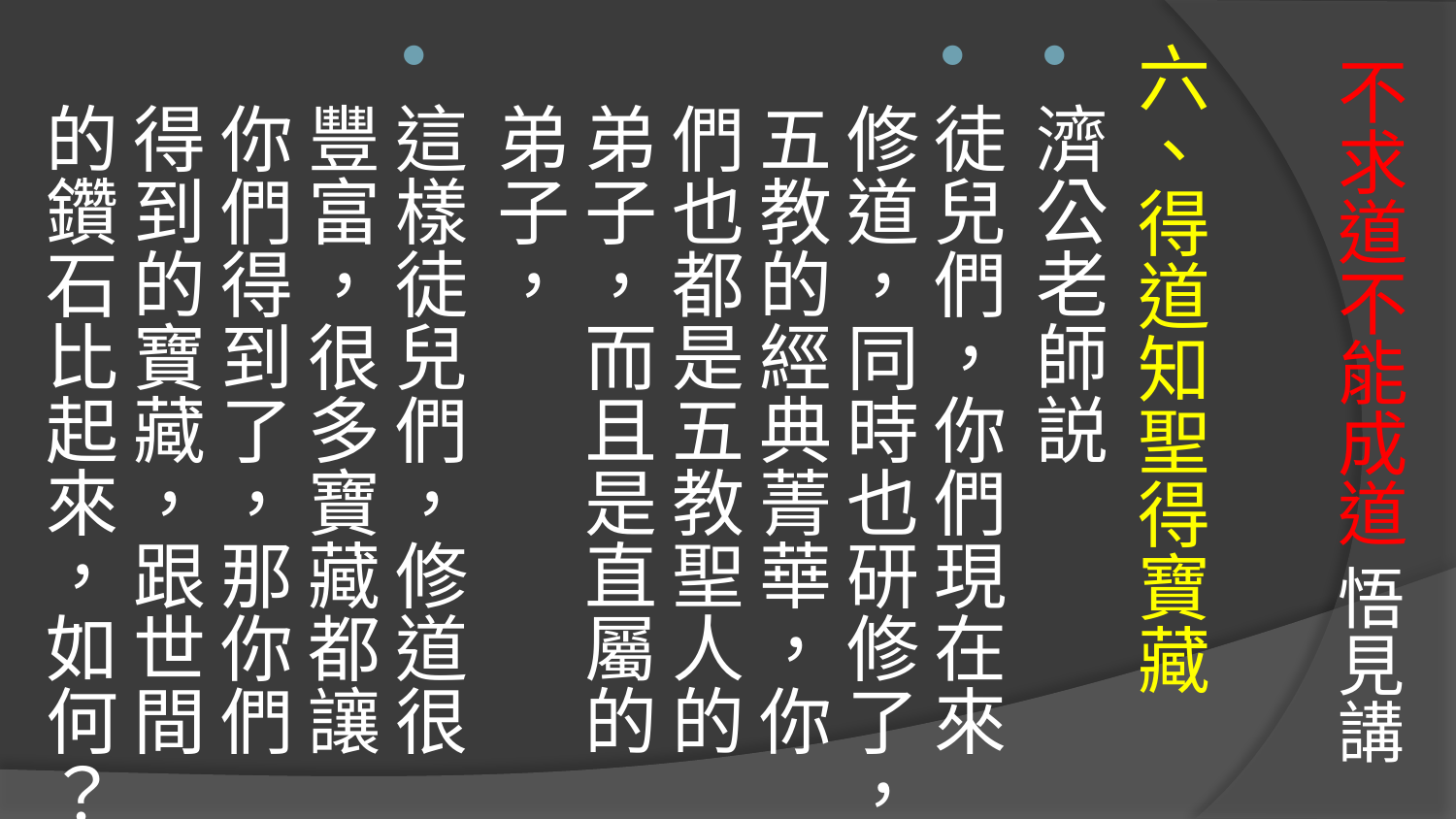

六、得道知聖得寶藏
濟公老師説
徒兒們，你們現在來修道，同時也研修了，五教的經典菁華，你們也都是五教聖人的弟子，而且是直屬的弟子，
這樣徒兒們，修道很豐富，很多寶藏都讓你們得到了，那你們得到的寶藏，跟世間的鑽石比起來，如何？
# 不求道不能成道 悟見講